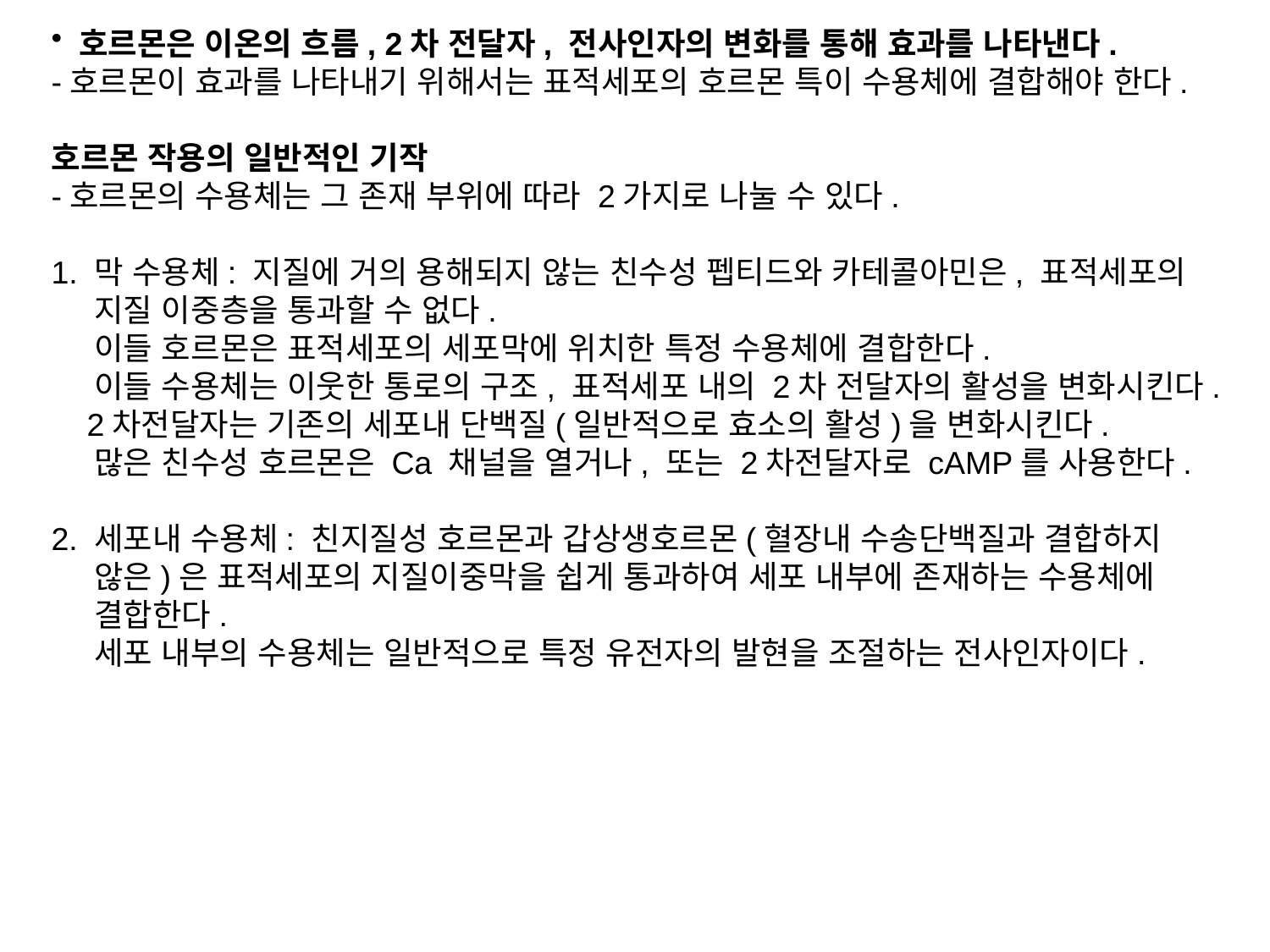

호르몬은 이온의 흐름, 2차 전달자, 전사인자의 변화를 통해 효과를 나타낸다.
-호르몬이 효과를 나타내기 위해서는 표적세포의 호르몬 특이 수용체에 결합해야 한다.

호르몬 작용의 일반적인 기작
-호르몬의 수용체는 그 존재 부위에 따라 2가지로 나눌 수 있다.

1. 막 수용체: 지질에 거의 용해되지 않는 친수성 펩티드와 카테콜아민은, 표적세포의
    지질 이중층을 통과할 수 없다.
    이들 호르몬은 표적세포의 세포막에 위치한 특정 수용체에 결합한다.
    이들 수용체는 이웃한 통로의 구조, 표적세포 내의 2차 전달자의 활성을 변화시킨다.
    2차전달자는 기존의 세포내 단백질(일반적으로 효소의 활성)을 변화시킨다.
    많은 친수성 호르몬은 Ca 채널을 열거나, 또는 2차전달자로 cAMP를 사용한다.

2. 세포내 수용체: 친지질성 호르몬과 갑상생호르몬(혈장내 수송단백질과 결합하지
    않은)은 표적세포의 지질이중막을 쉽게 통과하여 세포 내부에 존재하는 수용체에
    결합한다.
    세포 내부의 수용체는 일반적으로 특정 유전자의 발현을 조절하는 전사인자이다.